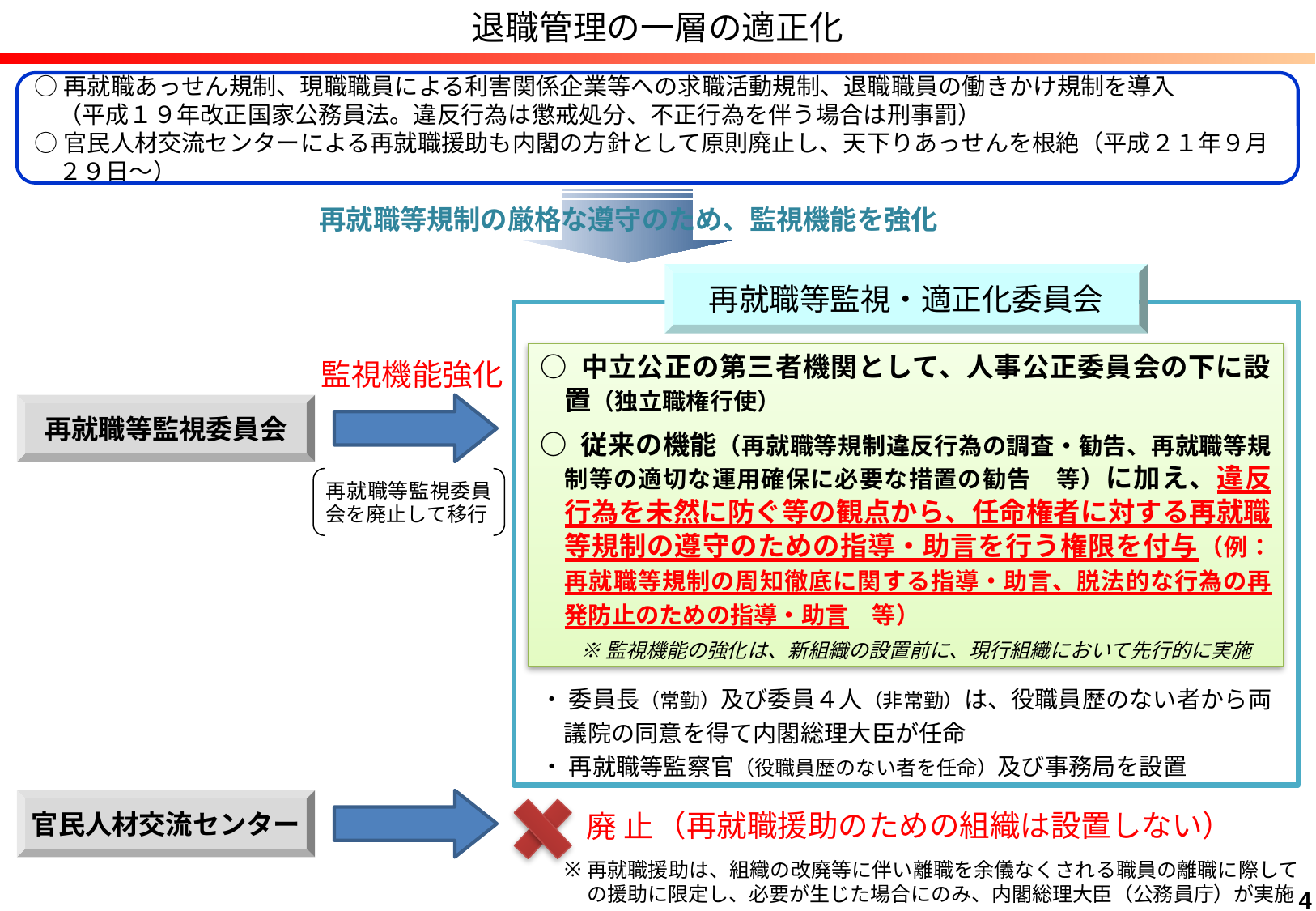

退職管理の一層の適正化

○再就職あっせん規制、現職職員による利害関係企業等への求職活動規制、退職職員の働きかけ規制を導入
（平成１９年改正国家公務員法。違反行為は懲戒処分、不正行為を伴う場合は刑事罰）
○官民人材交流センターによる再就職援助も内閣の方針として原則廃止し、天下りあっせんを根絶（平成２１年９月２９日～）

再就職等規制の厳格な遵守のため、監視機能を強化
再就職等監視・適正化委員会
・ 委員長（常勤）及び委員４人（非常勤）は、役職員歴のない者から両議院の同意を得て内閣総理大臣が任命
・ 再就職等監察官（役職員歴のない者を任命）及び事務局を設置
監視機能強化
○ 中立公正の第三者機関として、人事公正委員会の下に設置（独立職権行使）
○ 従来の機能（再就職等規制違反行為の調査・勧告、再就職等規制等の適切な運用確保に必要な措置の勧告　等）に加え、違反行為を未然に防ぐ等の観点から、任命権者に対する再就職等規制の遵守のための指導・助言を行う権限を付与（例：再就職等規制の周知徹底に関する指導・助言、脱法的な行為の再発防止のための指導・助言　等）
　　※ 監視機能の強化は、新組織の設置前に、現行組織において先行的に実施
再就職等監視委員会

再就職等監視委員会を廃止して移行
官民人材交流センター

（再就職援助のための組織は設置しない）
廃 止

再就職援助は、組織の改廃等に伴い離職を余儀なくされる職員の離職に際しての援助に限定し、必要が生じた場合にのみ、内閣総理大臣（公務員庁）が実施
4